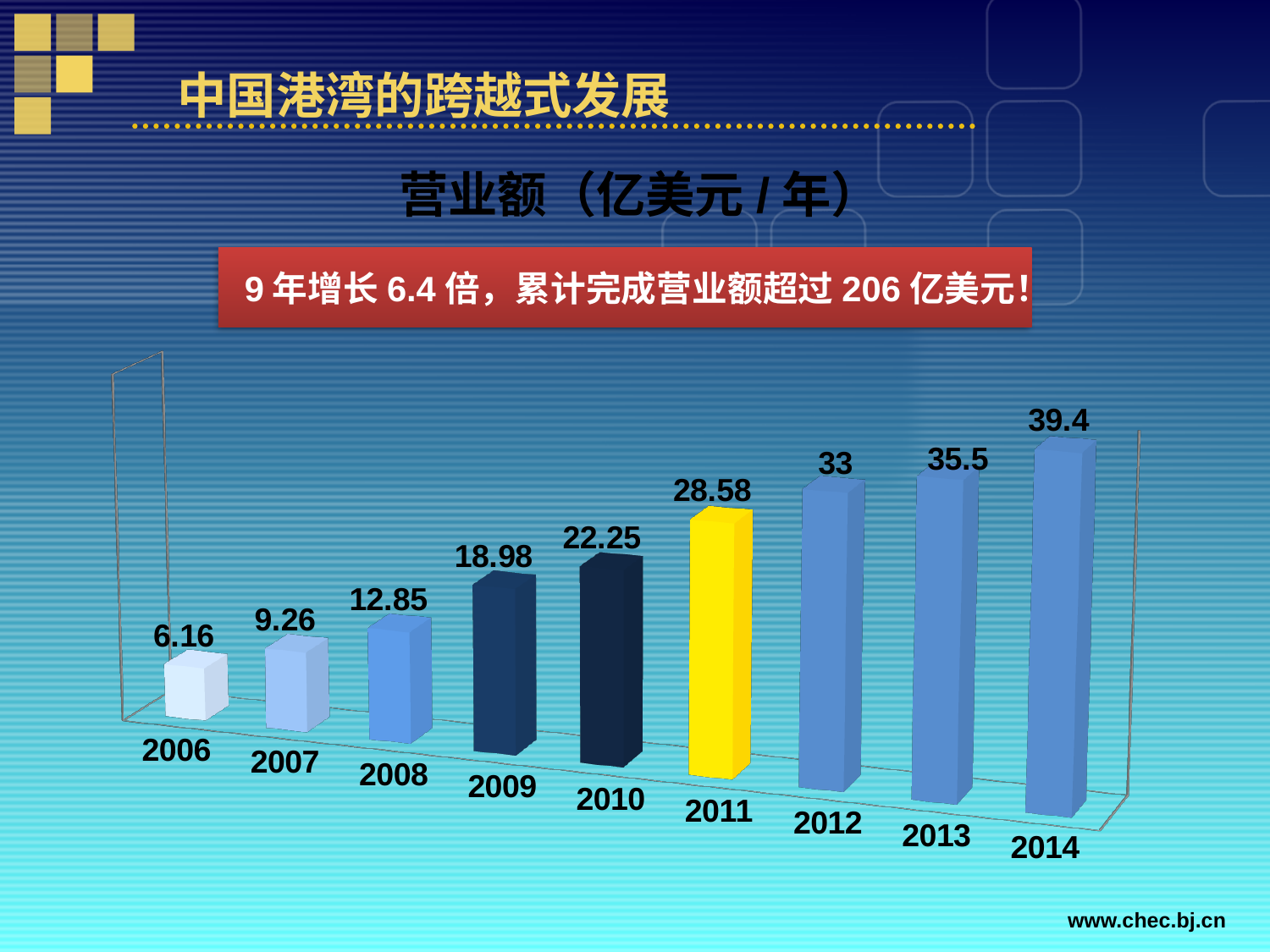

# 中国港湾的跨越式发展

营业额（亿美元/年）

 9年增长6.4倍，累计完成营业额超过206亿美元！

[unsupported chart]

www.chec.bj.cn